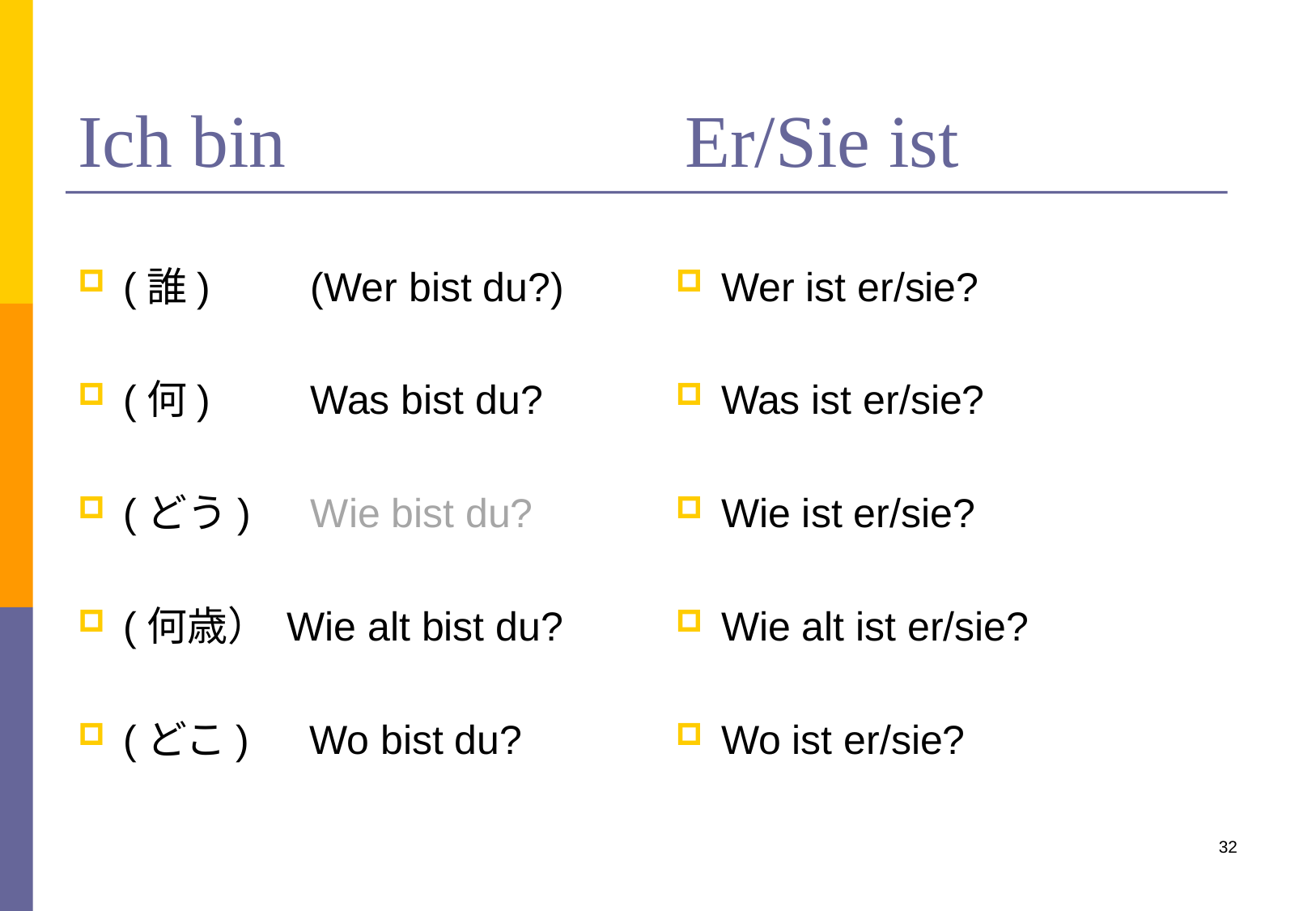

# Ich bin 				Er/Sie ist
(誰)　　(Wer bist du?)

(何)　　Was bist du?

(どう)　Wie bist du?

(何歳） Wie alt bist du?

(どこ)　Wo bist du?
Wer ist er/sie?

Was ist er/sie?

Wie ist er/sie?

Wie alt ist er/sie?

Wo ist er/sie?

32